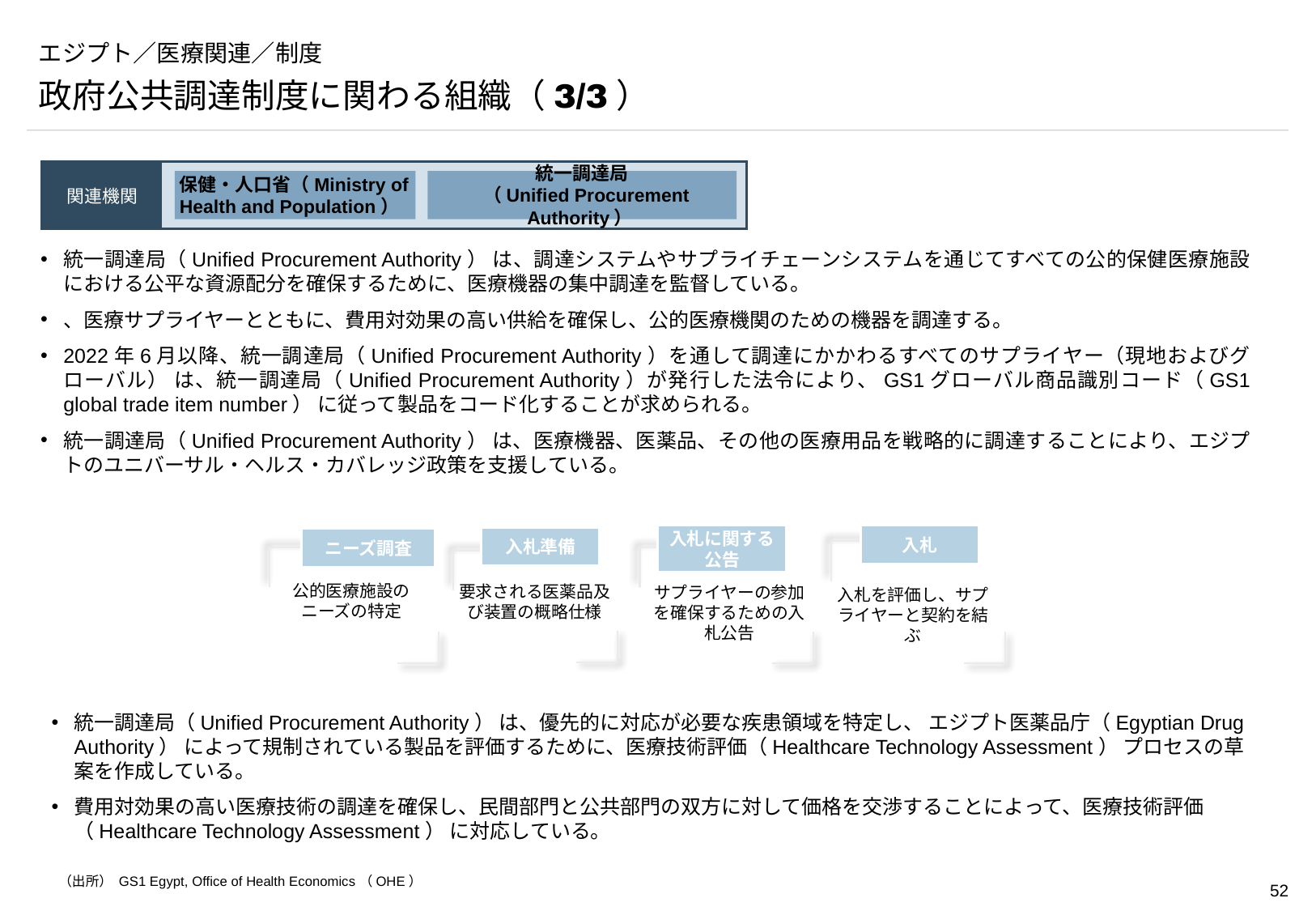

# エジプト／医療関連／制度
政府公共調達制度に関わる組織（3/3）

関連機関
保健・人口省（Ministry of Health and Population）
統一調達局
 （Unified Procurement Authority）
統一調達局（Unified Procurement Authority） は、調達システムやサプライチェーンシステムを通じてすべての公的保健医療施設における公平な資源配分を確保するために、医療機器の集中調達を監督している。
、医療サプライヤーとともに、費用対効果の高い供給を確保し、公的医療機関のための機器を調達する。
2022年6月以降、統一調達局（Unified Procurement Authority）を通して調達にかかわるすべてのサプライヤー（現地およびグローバル） は、統一調達局（Unified Procurement Authority）が発行した法令により、GS1グローバル商品識別コード（GS1 global trade item number） に従って製品をコード化することが求められる。
統一調達局（Unified Procurement Authority） は、医療機器、医薬品、その他の医療用品を戦略的に調達することにより、エジプトのユニバーサル・ヘルス・カバレッジ政策を支援している。
入札
入札に関する
公告
入札準備
ニーズ調査
公的医療施設の
ニーズの特定
要求される医薬品及び装置の概略仕様
サプライヤーの参加を確保するための入札公告
入札を評価し、サプライヤーと契約を結ぶ
統一調達局（Unified Procurement Authority） は、優先的に対応が必要な疾患領域を特定し、 エジプト医薬品庁（Egyptian Drug Authority） によって規制されている製品を評価するために、医療技術評価（Healthcare Technology Assessment） プロセスの草案を作成している。
費用対効果の高い医療技術の調達を確保し、民間部門と公共部門の双方に対して価格を交渉することによって、医療技術評価（Healthcare Technology Assessment） に対応している。
（出所） GS1 Egypt, Office of Health Economics（OHE）